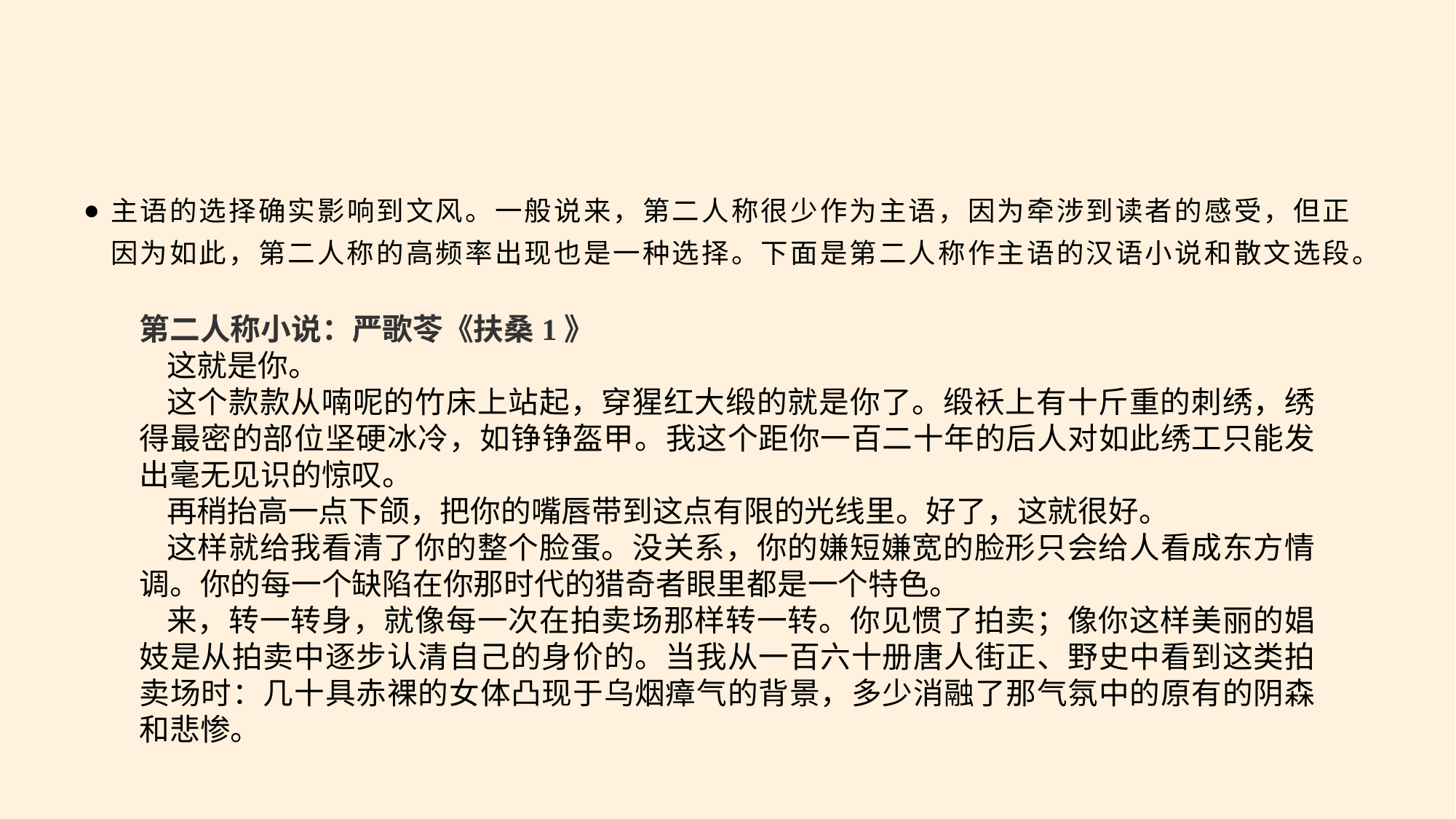

#
主语的选择确实影响到文风。一般说来，第二人称很少作为主语，因为牵涉到读者的感受，但正因为如此，第二人称的高频率出现也是一种选择。下面是第二人称作主语的汉语小说和散文选段。
第二人称小说：严歌苓《扶桑1》
这就是你。
这个款款从喃呢的竹床上站起，穿猩红大缎的就是你了。缎袄上有十斤重的刺绣，绣得最密的部位坚硬冰冷，如铮铮盔甲。我这个距你一百二十年的后人对如此绣工只能发出毫无见识的惊叹。
再稍抬高一点下颌，把你的嘴唇带到这点有限的光线里。好了，这就很好。
这样就给我看清了你的整个脸蛋。没关系，你的嫌短嫌宽的脸形只会给人看成东方情调。你的每一个缺陷在你那时代的猎奇者眼里都是一个特色。
来，转一转身，就像每一次在拍卖场那样转一转。你见惯了拍卖；像你这样美丽的娼妓是从拍卖中逐步认清自己的身价的。当我从一百六十册唐人街正、野史中看到这类拍卖场时：几十具赤裸的女体凸现于乌烟瘴气的背景，多少消融了那气氛中的原有的阴森和悲惨。